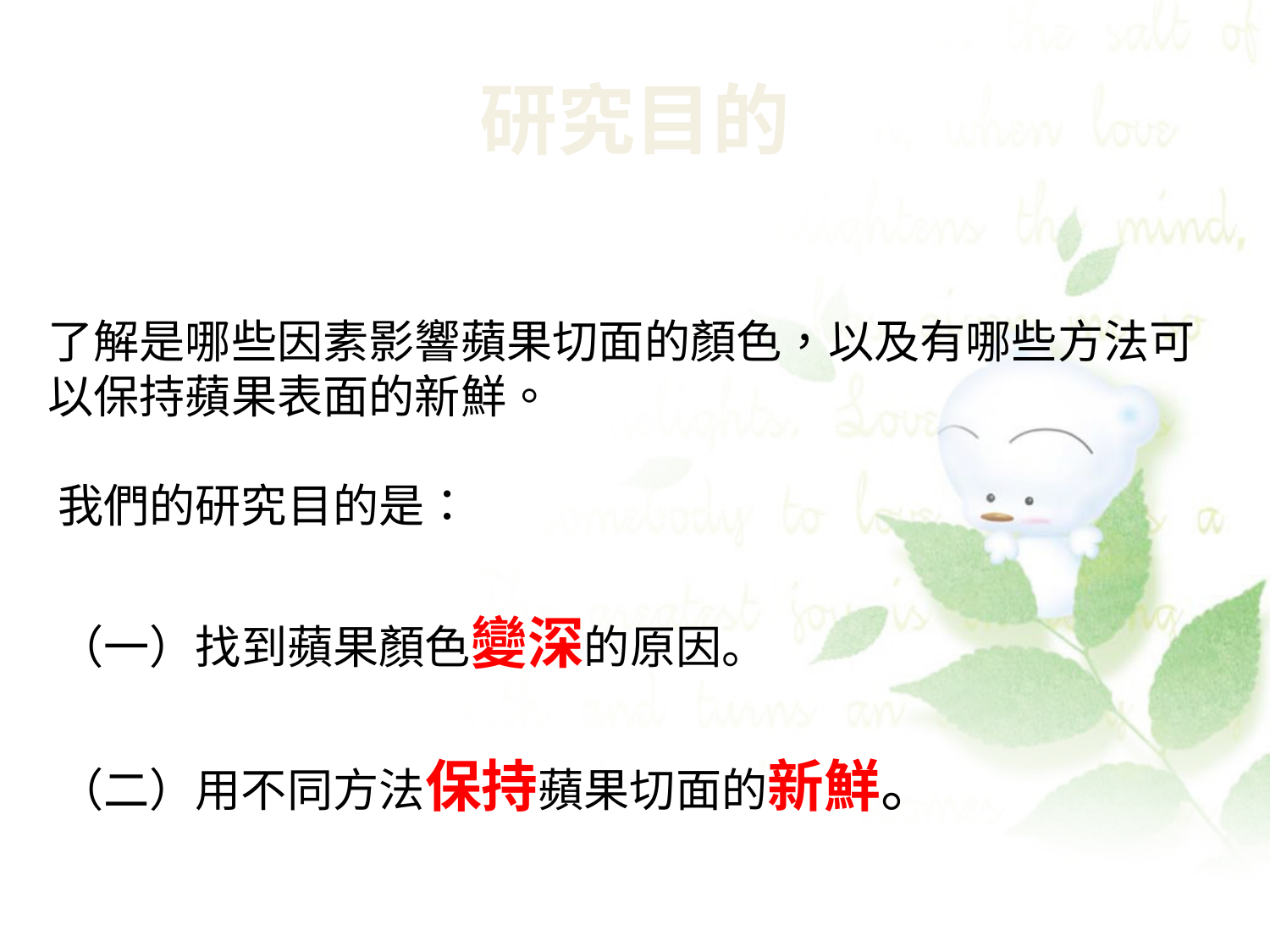

# 研究目的
了解是哪些因素影響蘋果切面的顏色，以及有哪些方法可以保持蘋果表面的新鮮。

我們的研究目的是：

（一）找到蘋果顏色變深的原因。

（二）用不同方法保持蘋果切面的新鮮。